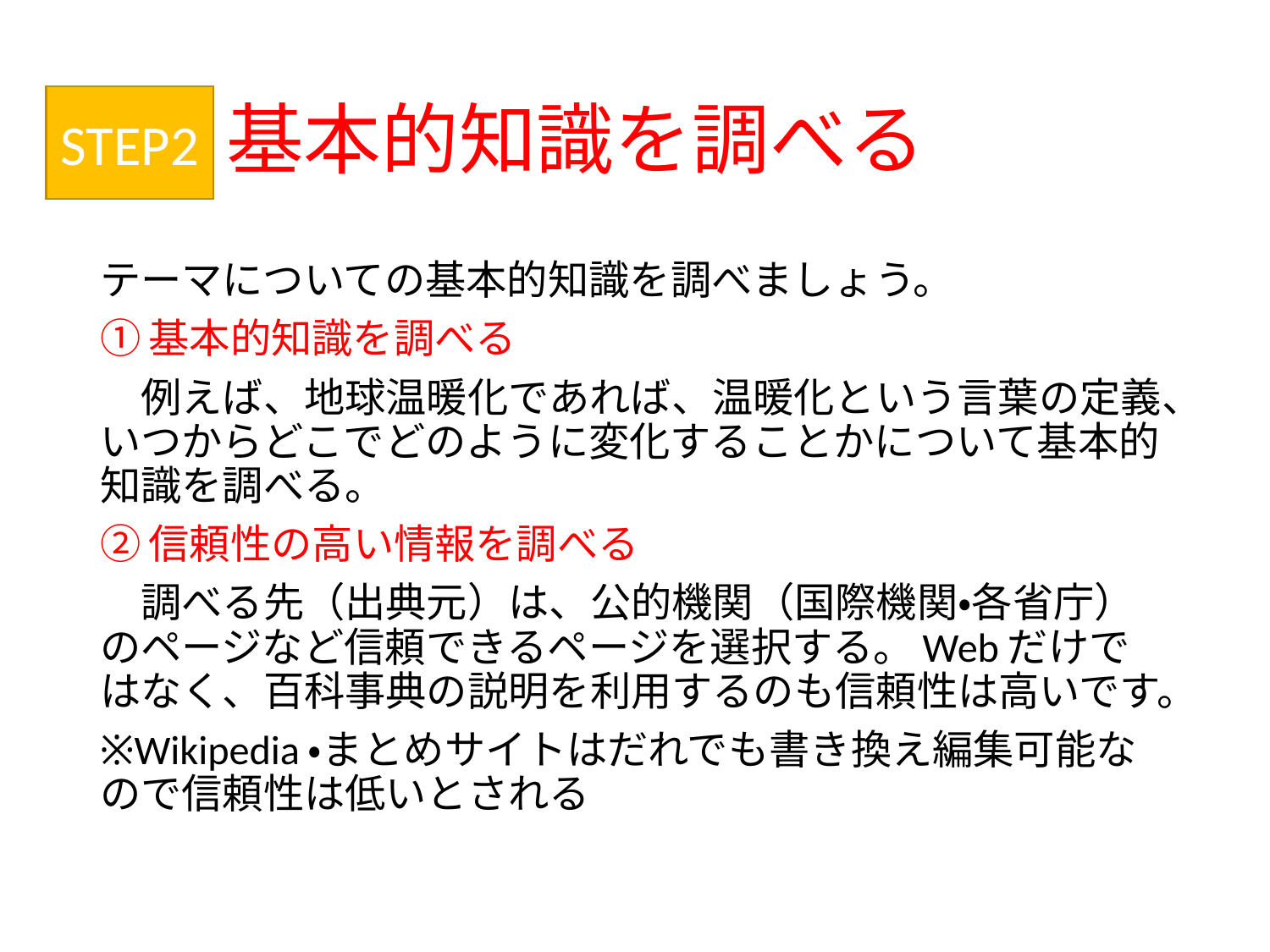

# 基本的知識を調べる
STEP2
テーマについての基本的知識を調べましょう。
①基本的知識を調べる
　例えば、地球温暖化であれば、温暖化という言葉の定義、いつからどこでどのように変化することかについて基本的知識を調べる。
②信頼性の高い情報を調べる
　調べる先（出典元）は、公的機関（国際機関・各省庁）のページなど信頼できるページを選択する。Webだけではなく、百科事典の説明を利用するのも信頼性は高いです。
※Wikipedia・まとめサイトはだれでも書き換え編集可能なので信頼性は低いとされる